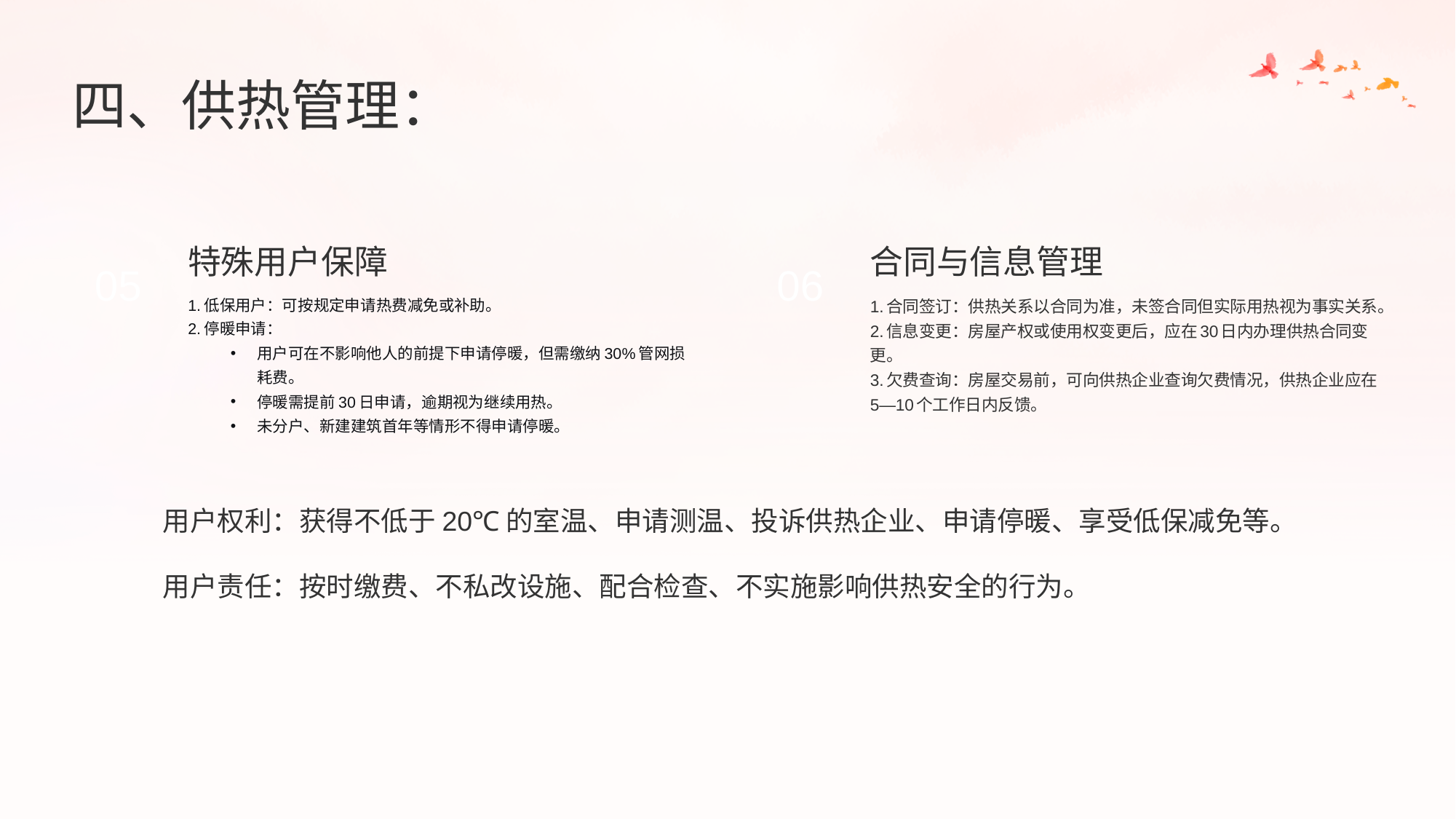

四、供热管理：

特殊用户保障

合同与信息管理
05
06
1.低保用户：可按规定申请热费减免或补助。
2.停暖申请：
用户可在不影响他人的前提下申请停暖，但需缴纳30%管网损耗费。
停暖需提前30日申请，逾期视为继续用热。
未分户、新建建筑首年等情形不得申请停暖。
1.合同签订：供热关系以合同为准，未签合同但实际用热视为事实关系。
2.信息变更：房屋产权或使用权变更后，应在30日内办理供热合同变更。
3.欠费查询：房屋交易前，可向供热企业查询欠费情况，供热企业应在5—10个工作日内反馈。
用户权利：获得不低于20℃的室温、申请测温、投诉供热企业、申请停暖、享受低保减免等。

用户责任：按时缴费、不私改设施、配合检查、不实施影响供热安全的行为。